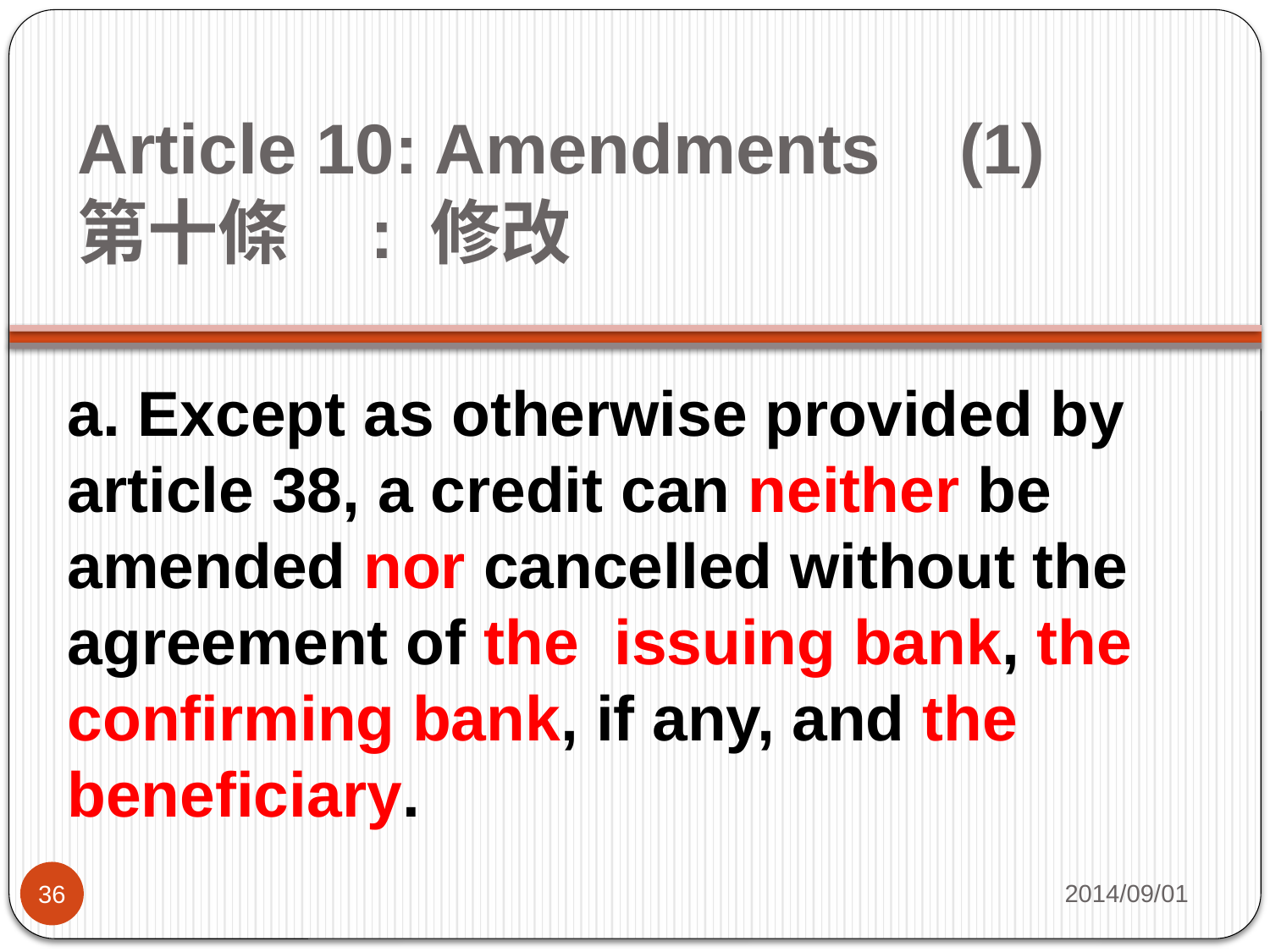

# Article 10: Amendments    (1) 第十條    : 修改
a. Except as otherwise provided by article 38, a credit can neither be amended nor cancelled without the agreement of the  issuing bank, the confirming bank, if any, and the beneficiary.
2014/09/01
36